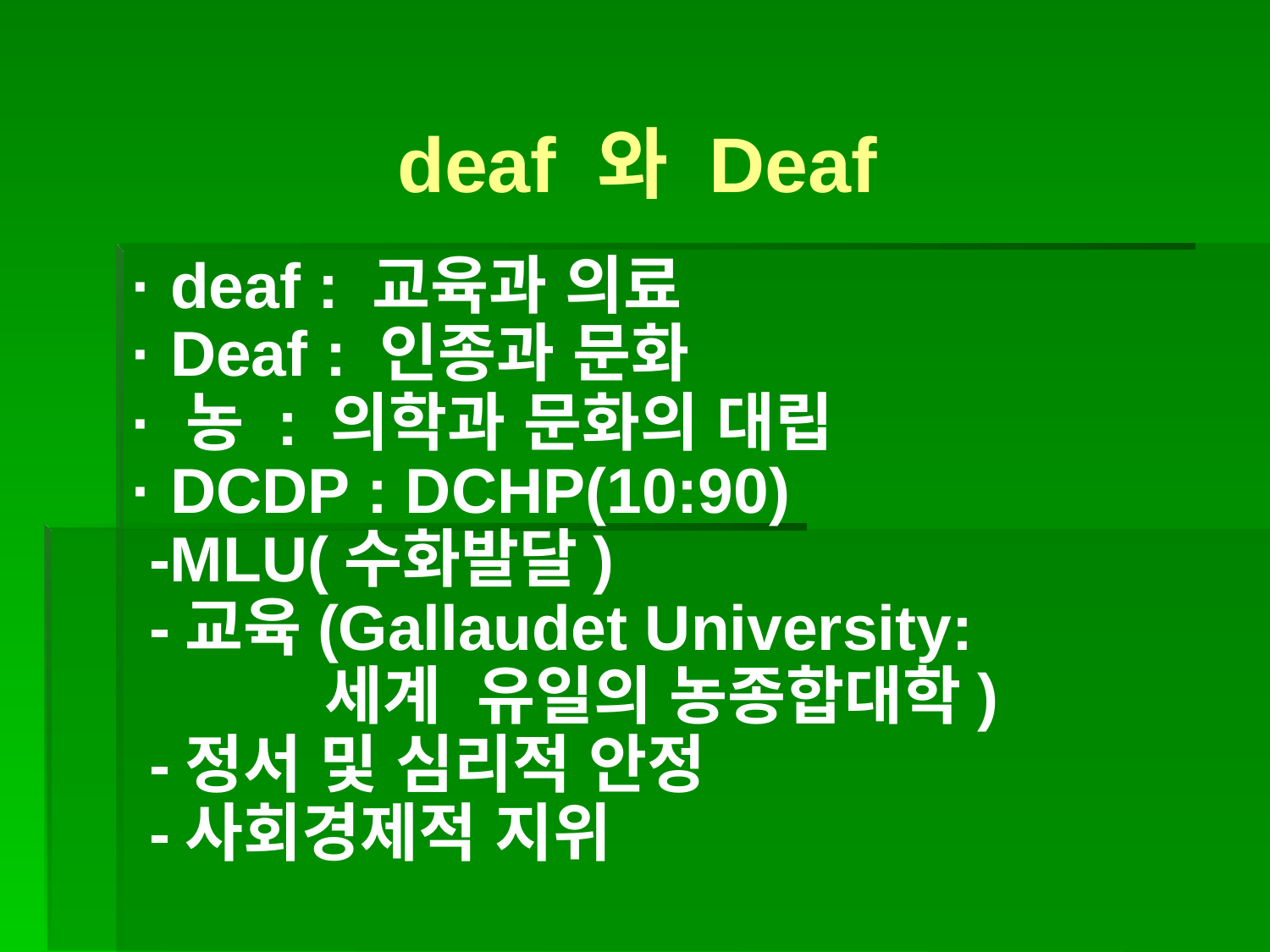

deaf 와 Deaf
· deaf : 교육과 의료
· Deaf : 인종과 문화
· 농 : 의학과 문화의 대립
· DCDP : DCHP(10:90)
 -MLU(수화발달)
 -교육(Gallaudet University:
          세계  유일의 농종합대학)
 -정서 및 심리적 안정
 -사회경제적 지위